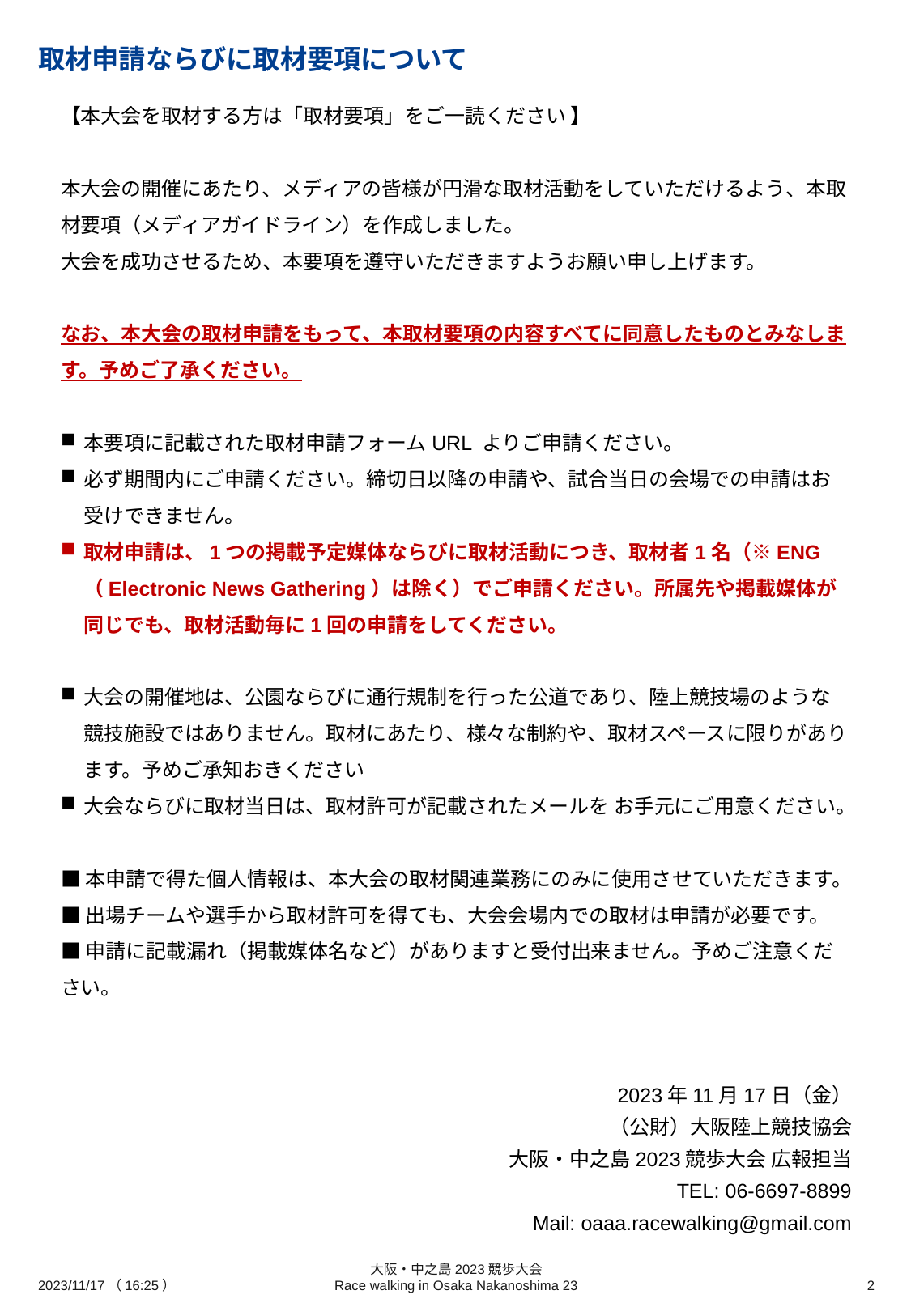

取材申請ならびに取材要項について
【本大会を取材する方は「取材要項」をご一読ください 】

本大会の開催にあたり、メディアの皆様が円滑な取材活動をしていただけるよう、本取材要項（メディアガイドライン）を作成しました。
大会を成功させるため、本要項を遵守いただきますようお願い申し上げます。

なお、本大会の取材申請をもって、本取材要項の内容すべてに同意したものとみなします。予めご了承ください。

本要項に記載された取材申請フォームURL よりご申請ください。
必ず期間内にご申請ください。締切日以降の申請や、試合当日の会場での申請はお受けできません。
取材申請は、1つの掲載予定媒体ならびに取材活動につき、取材者1名（※ENG（Electronic News Gathering）は除く）でご申請ください。所属先や掲載媒体が同じでも、取材活動毎に1回の申請をしてください。

大会の開催地は、公園ならびに通行規制を行った公道であり、陸上競技場のような競技施設ではありません。取材にあたり、様々な制約や、取材スペースに限りがあります。予めご承知おきください
大会ならびに取材当日は、取材許可が記載されたメールを お手元にご用意ください。

■本申請で得た個人情報は、本大会の取材関連業務にのみに使用させていただきます。
■出場チームや選手から取材許可を得ても、大会会場内での取材は申請が必要です。
■申請に記載漏れ（掲載媒体名など）がありますと受付出来ません。予めご注意ください。
2023年11月17日（金）
（公財）大阪陸上競技協会
大阪・中之島2023競歩大会 広報担当
TEL: 06-6697-8899
Mail: oaaa.racewalking@gmail.com
2023/11/17（16:25）
大阪・中之島2023競歩大会
Race walking in Osaka Nakanoshima 23
2